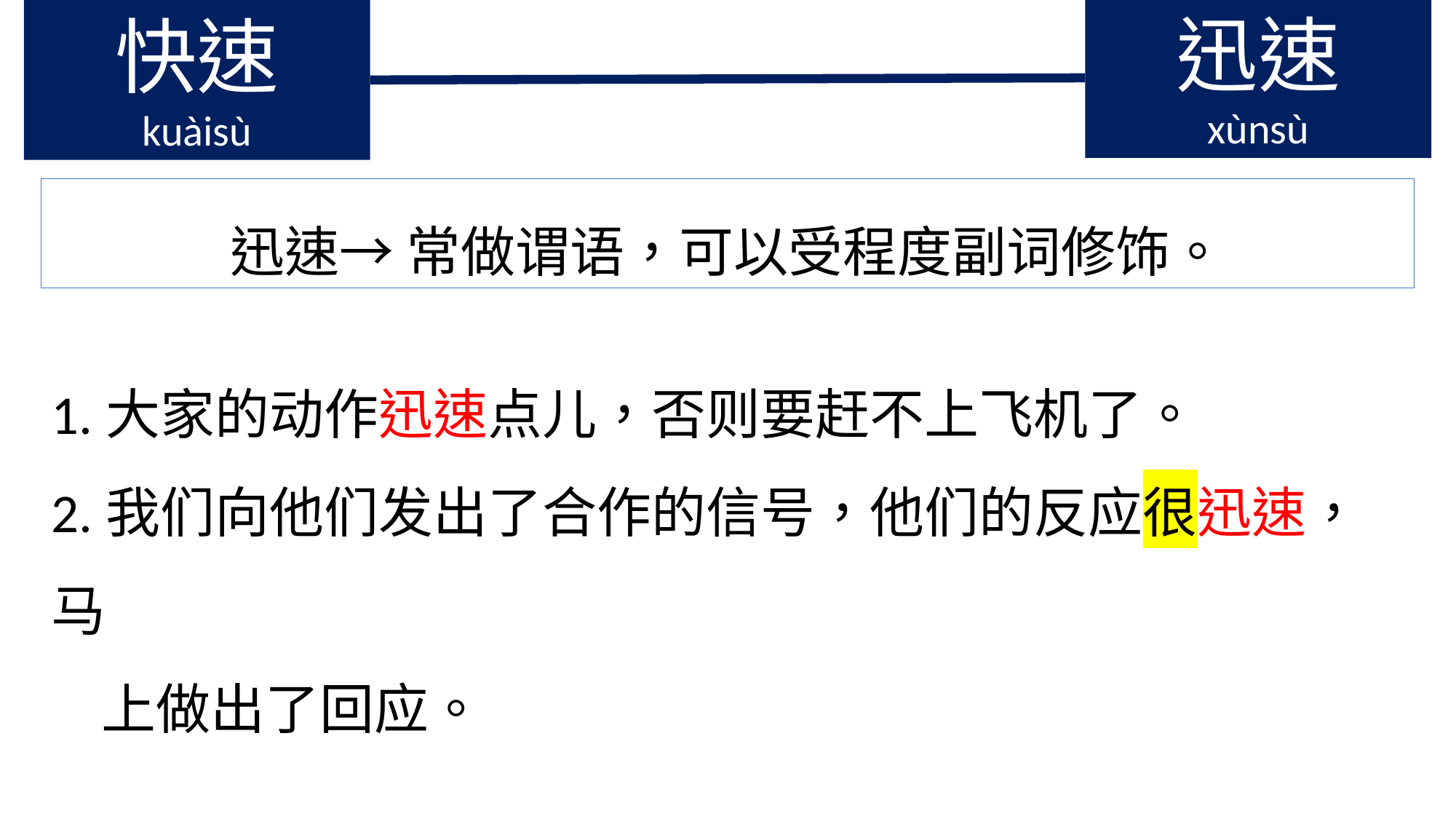

快速
kuàisù
迅速
xùnsù
迅速→ 常做谓语，可以受程度副词修饰。
1.大家的动作迅速点儿，否则要赶不上飞机了。
2.我们向他们发出了合作的信号，他们的反应很迅速，马
   上做出了回应。